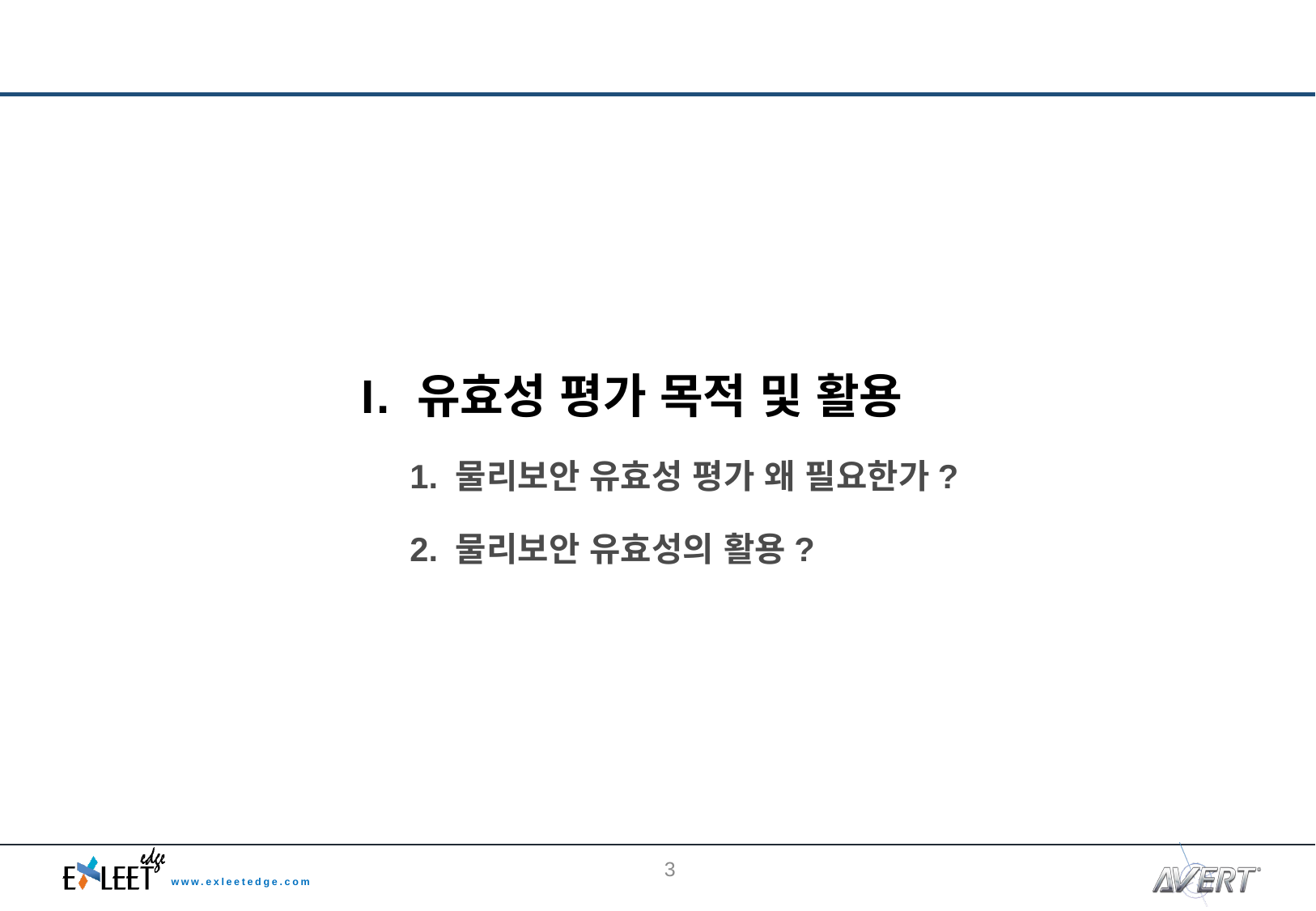

유효성 평가 목적 및 활용
1. 물리보안 유효성 평가 왜 필요한가?
2. 물리보안 유효성의 활용?
3